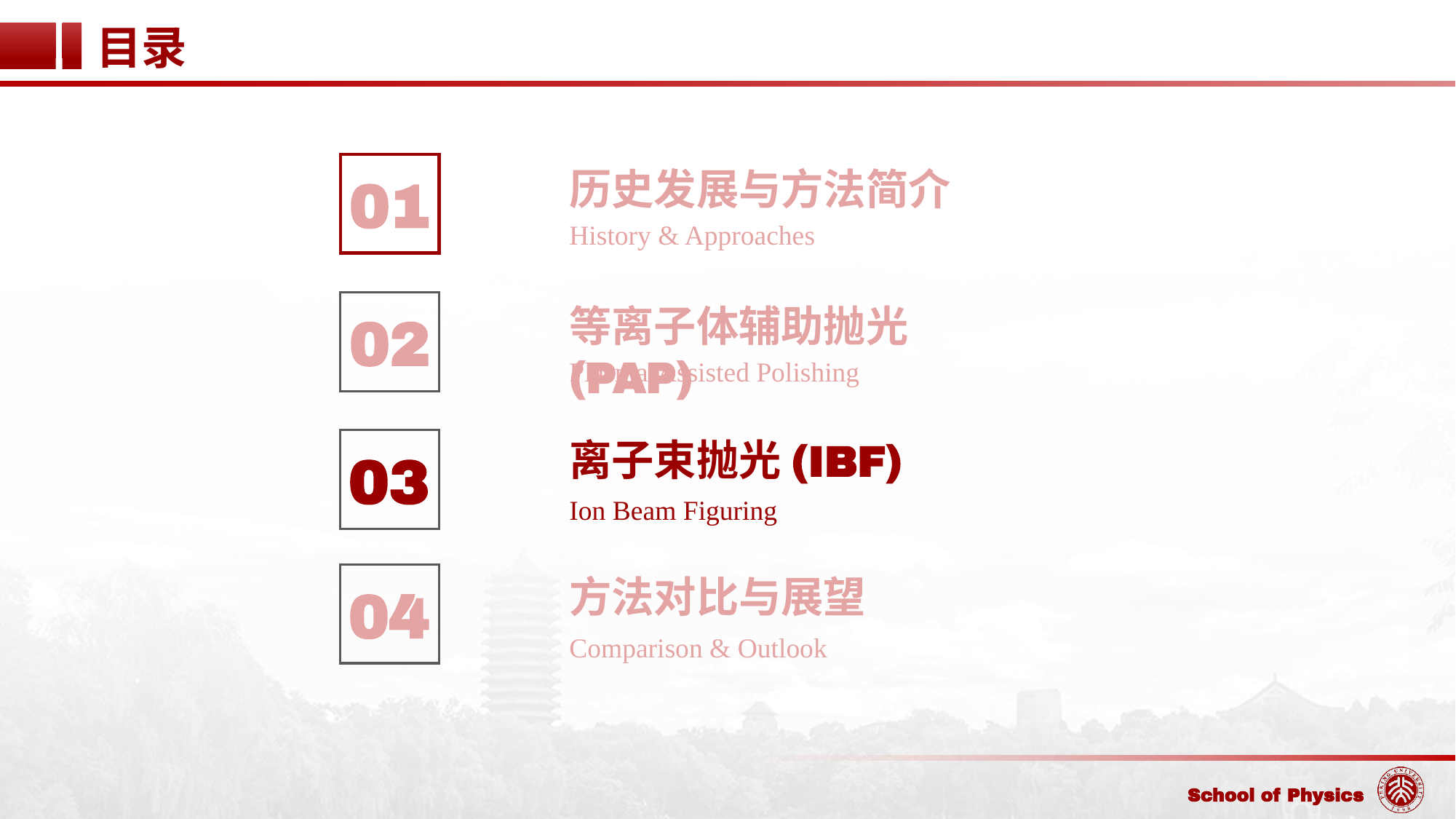

目录

01
历史发展与方法简介
History & Approaches

02
等离子体辅助抛光(PAP)
Plasma-Assisted Polishing
离子束抛光(IBF)

03

Ion Beam Figuring

04

Comparison & Outlook
方法对比与展望